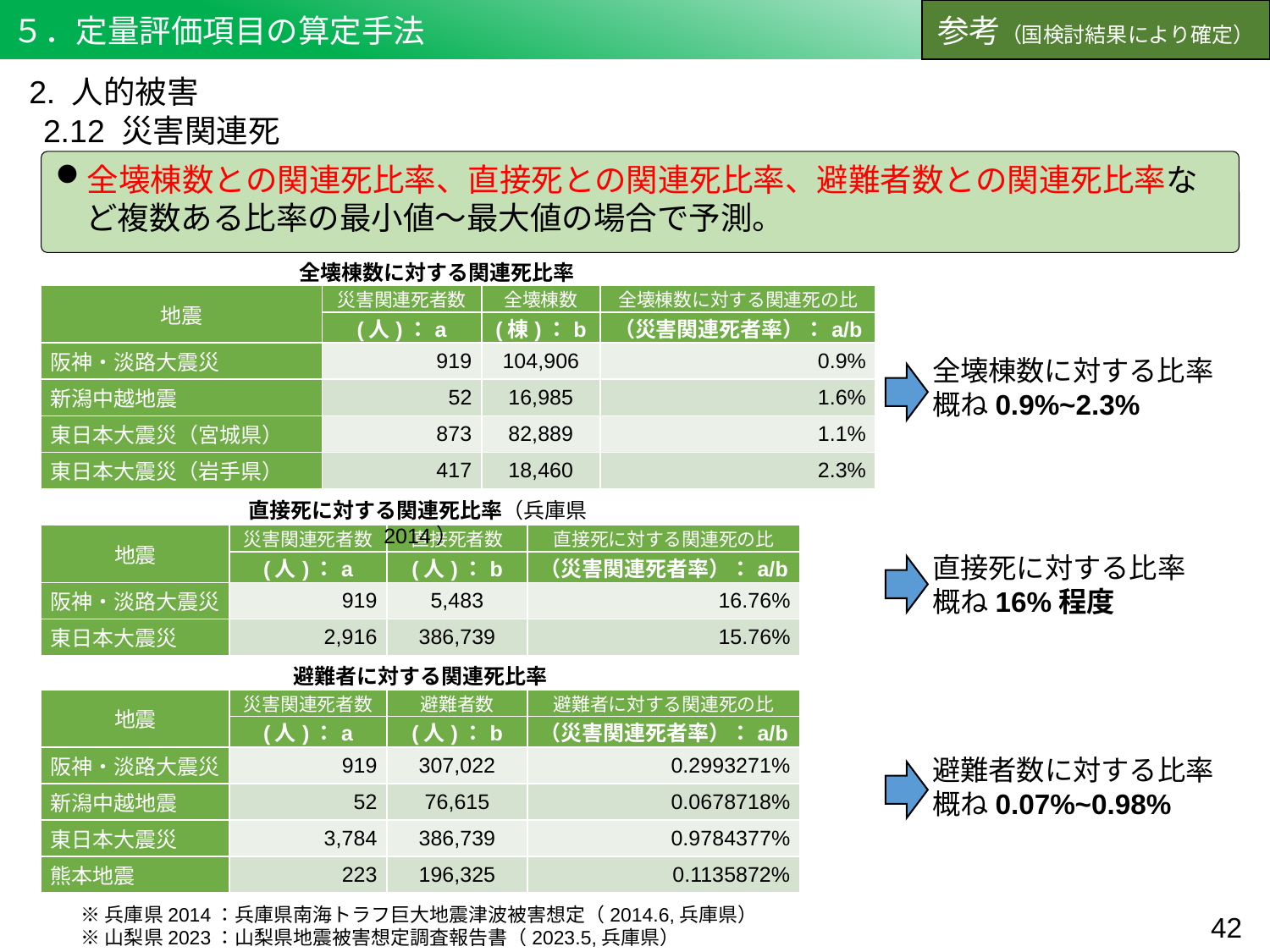

５．定量評価項目の算定手法
参考（国検討結果により確定）
2. 人的被害
2.12 災害関連死
全壊棟数との関連死比率、直接死との関連死比率、避難者数との関連死比率など複数ある比率の最小値～最大値の場合で予測。
全壊棟数に対する関連死比率
| 地震 | 災害関連死者数 | 全壊棟数 | 全壊棟数に対する関連死の比 |
| --- | --- | --- | --- |
|  | (人)：a | (棟)：b | （災害関連死者率）：a/b |
| 阪神・淡路大震災 | 919 | 104,906 | 0.9% |
| 新潟中越地震 | 52 | 16,985 | 1.6% |
| 東日本大震災（宮城県） | 873 | 82,889 | 1.1% |
| 東日本大震災（岩手県） | 417 | 18,460 | 2.3% |
全壊棟数に対する比率
概ね0.9%~2.3%

直接死に対する関連死比率（兵庫県2014）
| 地震 | 災害関連死者数 | 直接死者数 | 直接死に対する関連死の比 |
| --- | --- | --- | --- |
|  | (人)：a | (人)：b | （災害関連死者率）：a/b |
| 阪神・淡路大震災 | 919 | 5,483 | 16.76% |
| 東日本大震災 | 2,916 | 386,739 | 15.76% |
直接死に対する比率
概ね16%程度

避難者に対する関連死比率
| 地震 | 災害関連死者数 | 避難者数 | 避難者に対する関連死の比 |
| --- | --- | --- | --- |
|  | (人)：a | (人)：b | （災害関連死者率）：a/b |
| 阪神・淡路大震災 | 919 | 307,022 | 0.2993271% |
| 新潟中越地震 | 52 | 76,615 | 0.0678718% |
| 東日本大震災 | 3,784 | 386,739 | 0.9784377% |
| 熊本地震 | 223 | 196,325 | 0.1135872% |
避難者数に対する比率
概ね0.07%~0.98%

※兵庫県2014：兵庫県南海トラフ巨大地震津波被害想定（2014.6,兵庫県）
※山梨県2023：山梨県地震被害想定調査報告書（2023.5,兵庫県）
42